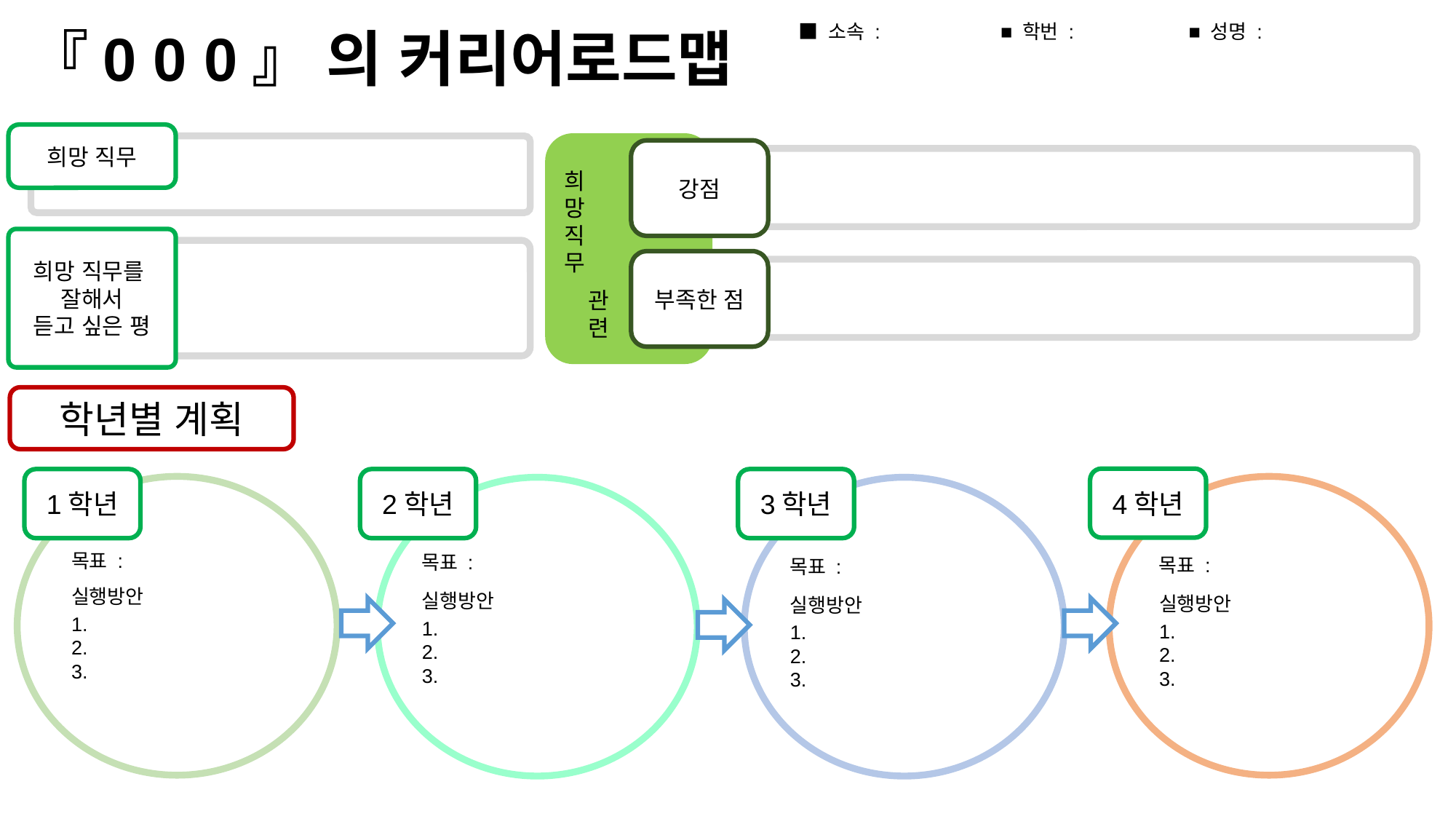

■ 소속 :                      ■ 학번 :                     ■ 성명 :
『0 0 0』 의 커리어로드맵
희망 직무
희
망
직
무

강점

희망 직무를
잘해서
듣고 싶은 평

부족한 점

관
련
학년별 계획
4학년

목표 :
실행방안

1.
2.
3.
1학년

목표 :
실행방안

1.
2.
3.
2학년

목표 :
실행방안

1.
2.
3.
3학년

목표 :
실행방안

1.
2.
3.